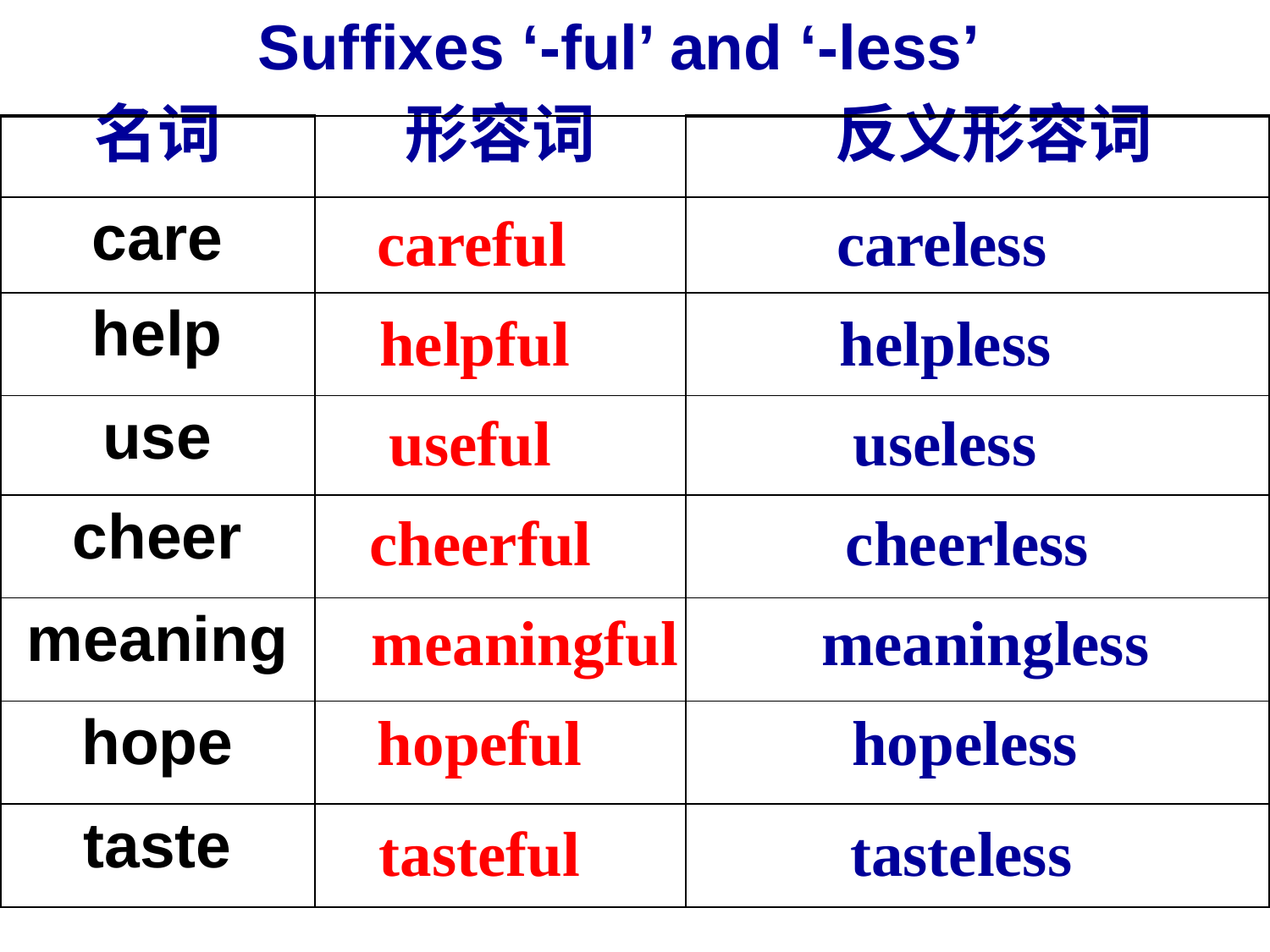

Suffixes ‘-ful’ and ‘-less’
| 名词 | 形容词 | 反义形容词 |
| --- | --- | --- |
| care |  |  |
| help |  |  |
| use |  |  |
| cheer |  |  |
| meaning |  |  |
| hope |  |  |
| taste |  |  |
careful                 careless
  helpful                 helpless
  useful                   useless
 cheerful                cheerless
   meaningful         meaningless
hopeful                 hopeless
  tasteful                 tasteless